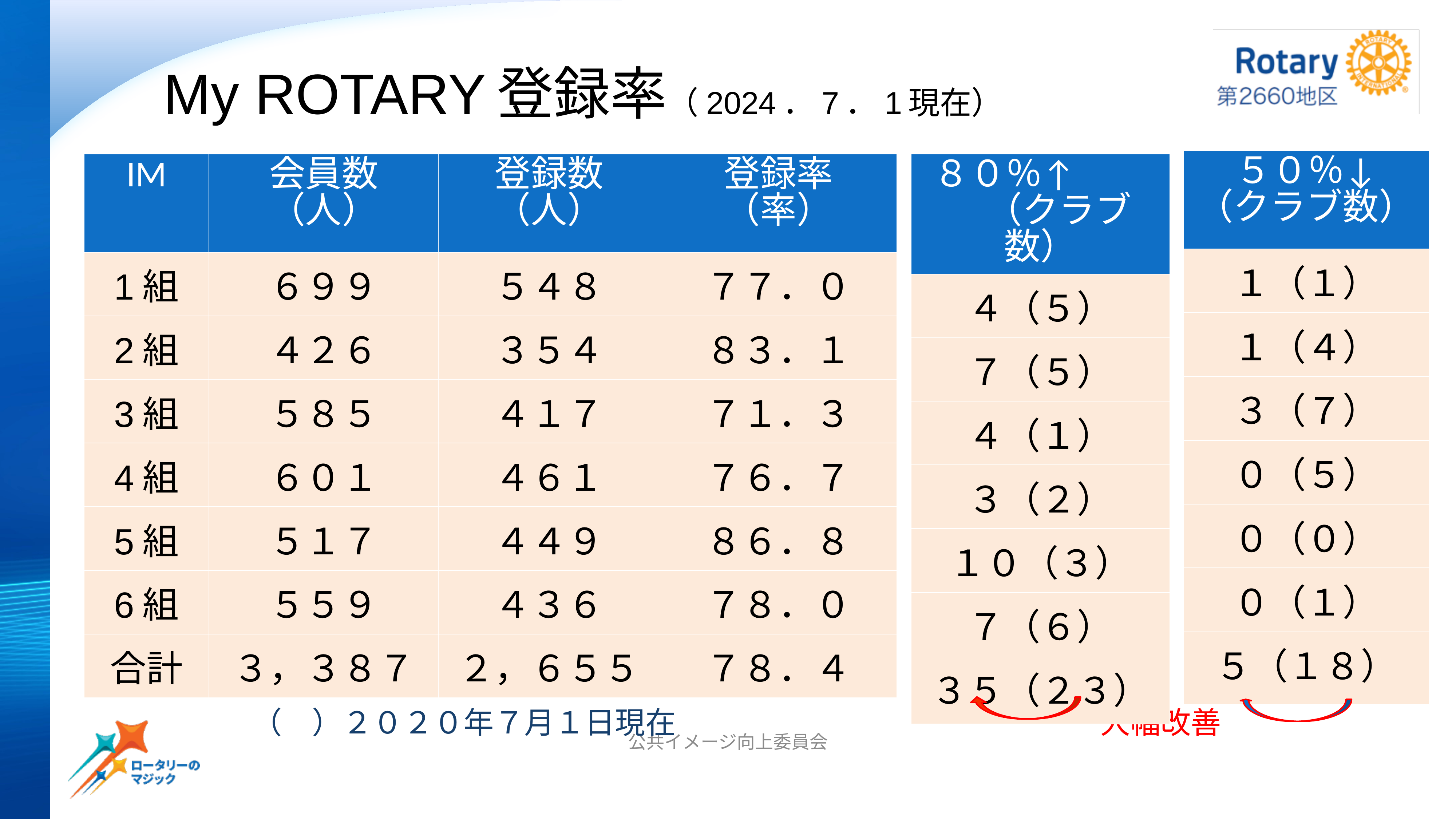

My ROTARY登録率（2024．7．1現在）
| ５０％↓ （クラブ数） |
| --- |
| １（１） |
| １（４） |
| ３（７） |
| ０（５） |
| ０（０） |
| ０（１） |
| ５（１８） |
| IM | 会員数（人） | 登録数（人） | 登録率（率） |
| --- | --- | --- | --- |
| 1組 | ６９９ | ５４８ | ７７．０ |
| 2組 | ４２６ | ３５４ | ８３．１ |
| 3組 | ５８５ | ４１７ | ７１．３ |
| 4組 | ６０１ | ４６１ | ７６．７ |
| 5組 | ５１７ | ４４９ | ８６．８ |
| 6組 | ５５９ | ４３６ | ７８．０ |
| 合計 | ３，３８７ | ２，６５５ | ７８．４ |
| ８０％↑　　　（クラブ数） |
| --- |
| ４（５） |
| ７（５） |
| ４（１） |
| ３（２） |
| １０（３） |
| ７（６） |
| ３５（２３） |
# （　）２０２０年７月１日現在　　　　　　　　　　　　　　大幅改善